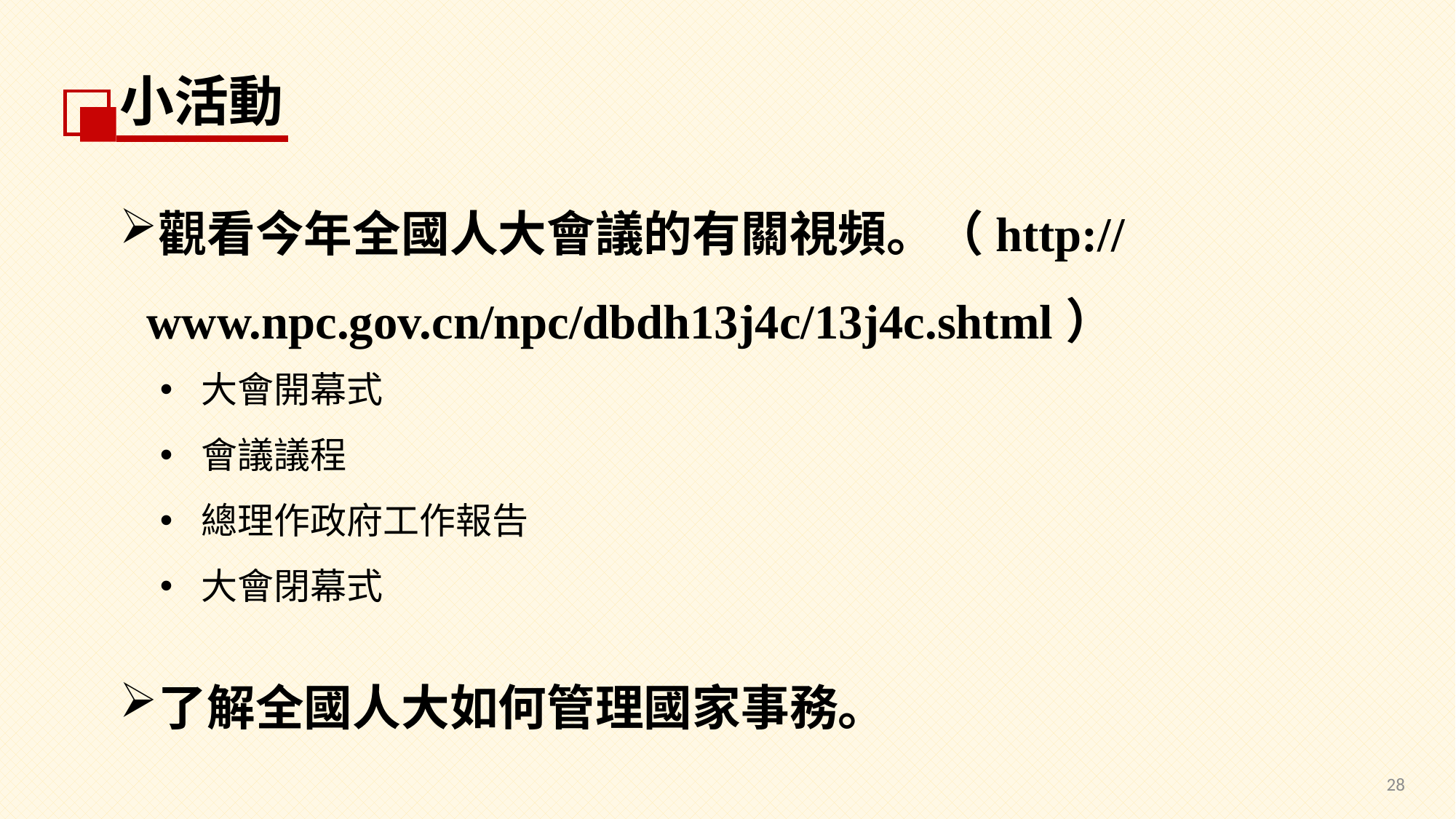

小活動

觀看今年全國人大會議的有關視頻。（http://www.npc.gov.cn/npc/dbdh13j4c/13j4c.shtml）
大會開幕式
會議議程
總理作政府工作報告
大會閉幕式
了解全國人大如何管理國家事務。
28